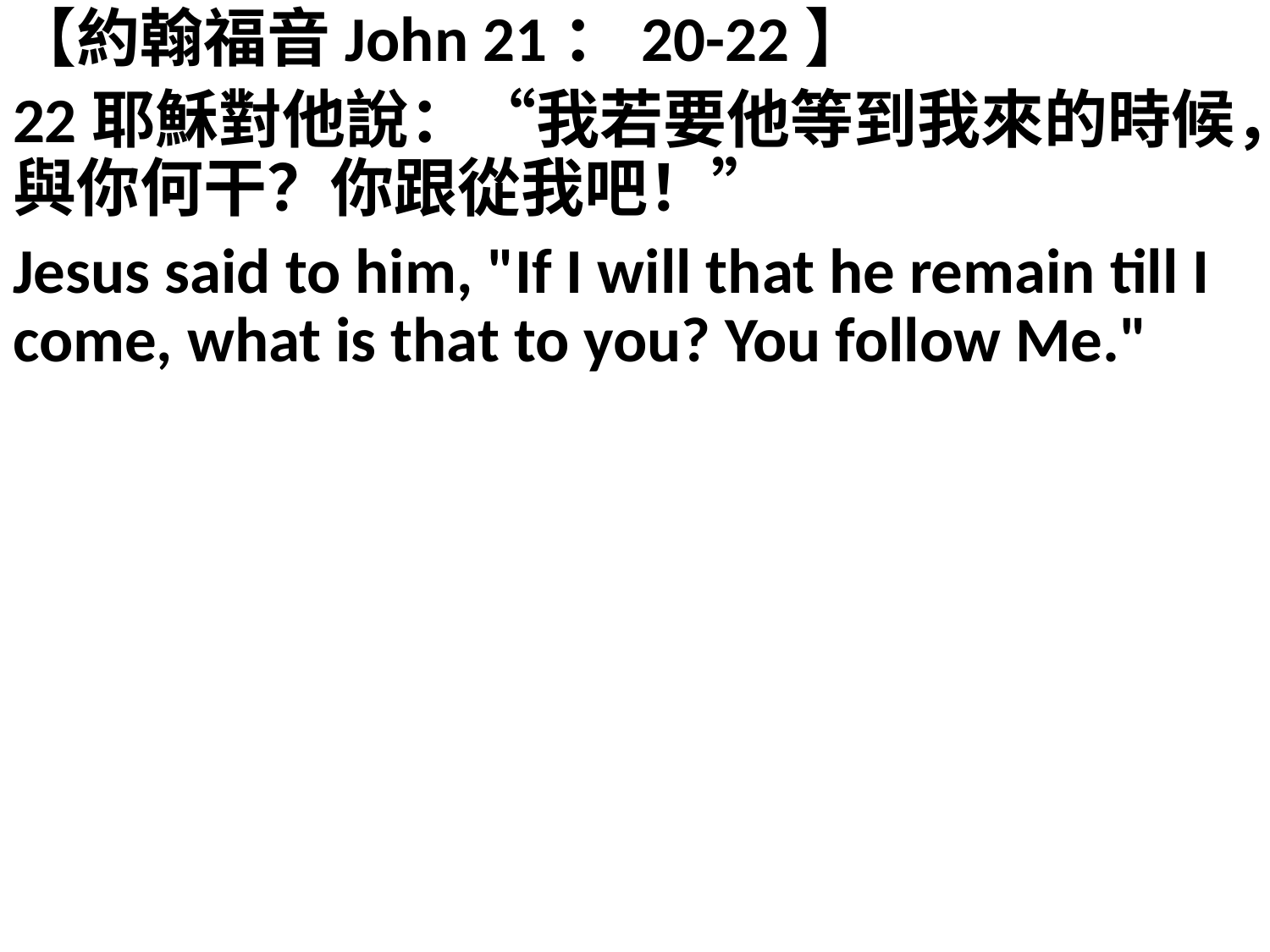

【約翰福音John 21：20-22】
22耶穌對他說：“我若要他等到我來的時候，與你何干？你跟從我吧！”
Jesus said to him, "If I will that he remain till I come, what is that to you? You follow Me."